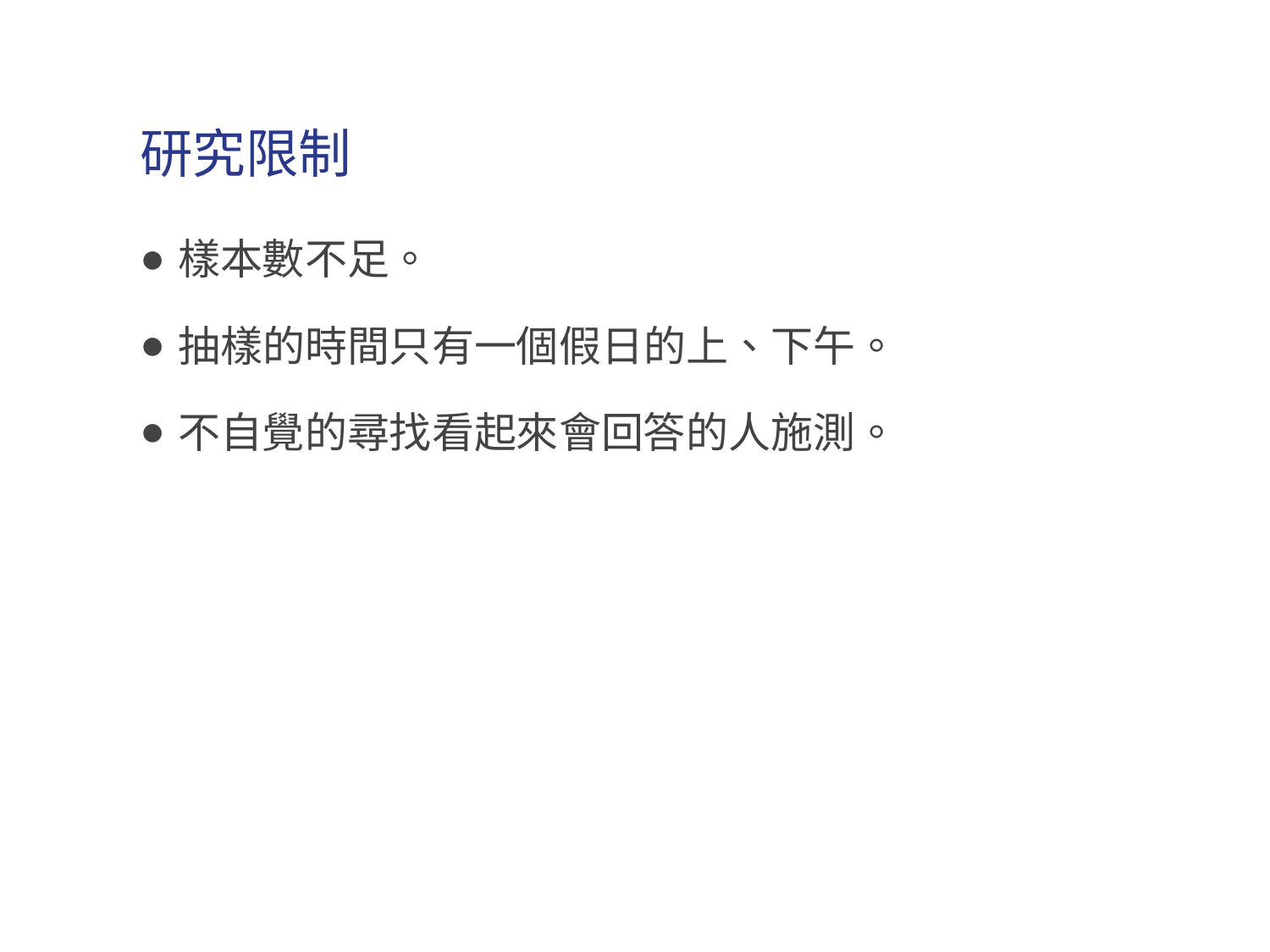

# 研究限制
樣本數不足。
抽樣的時間只有一個假日的上、下午。
不自覺的尋找看起來會回答的人施測。